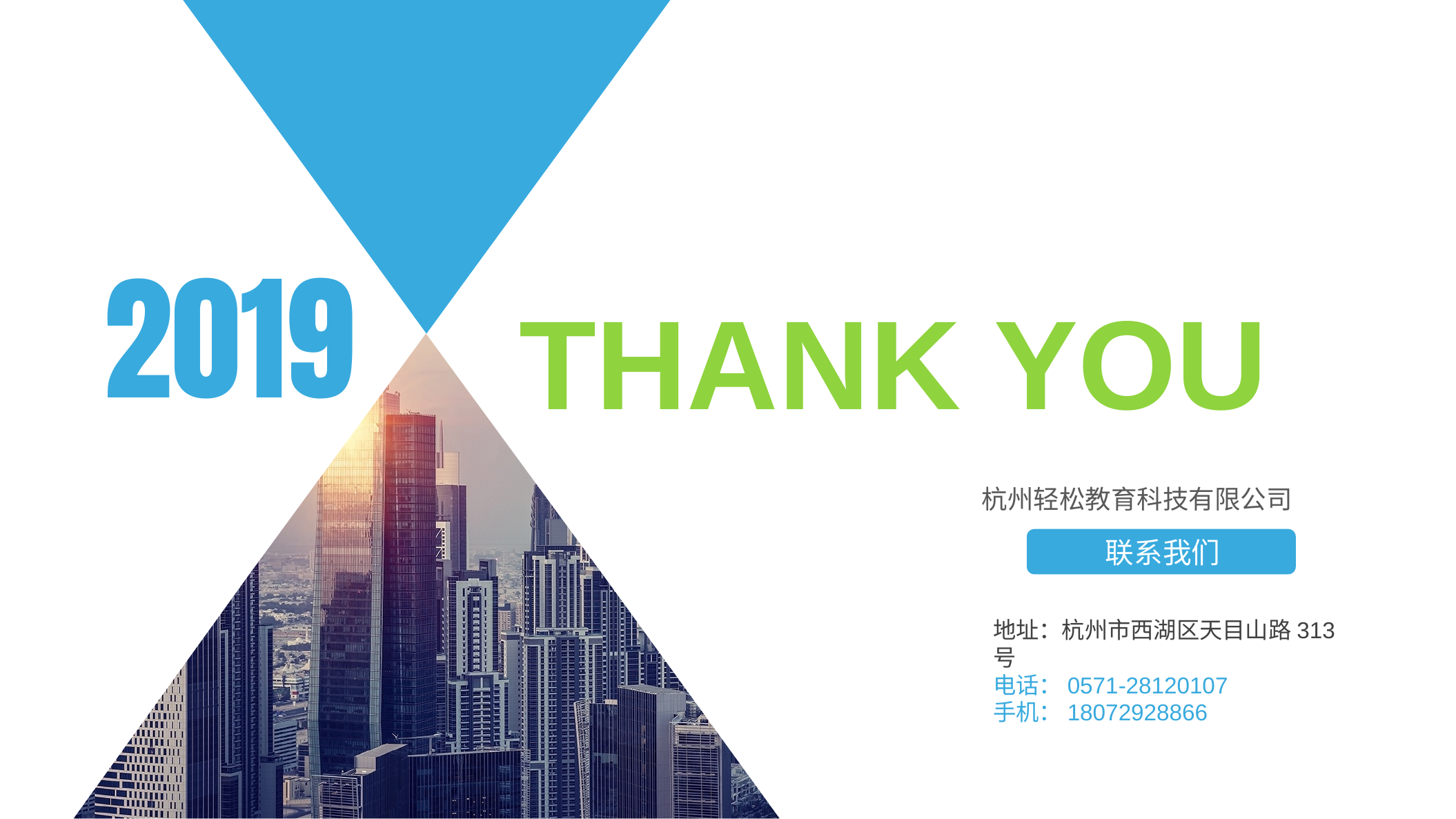

2019
THANK YOU

杭州轻松教育科技有限公司
联系我们

地址：杭州市西湖区天目山路313号
电话：0571-28120107
手机：18072928866